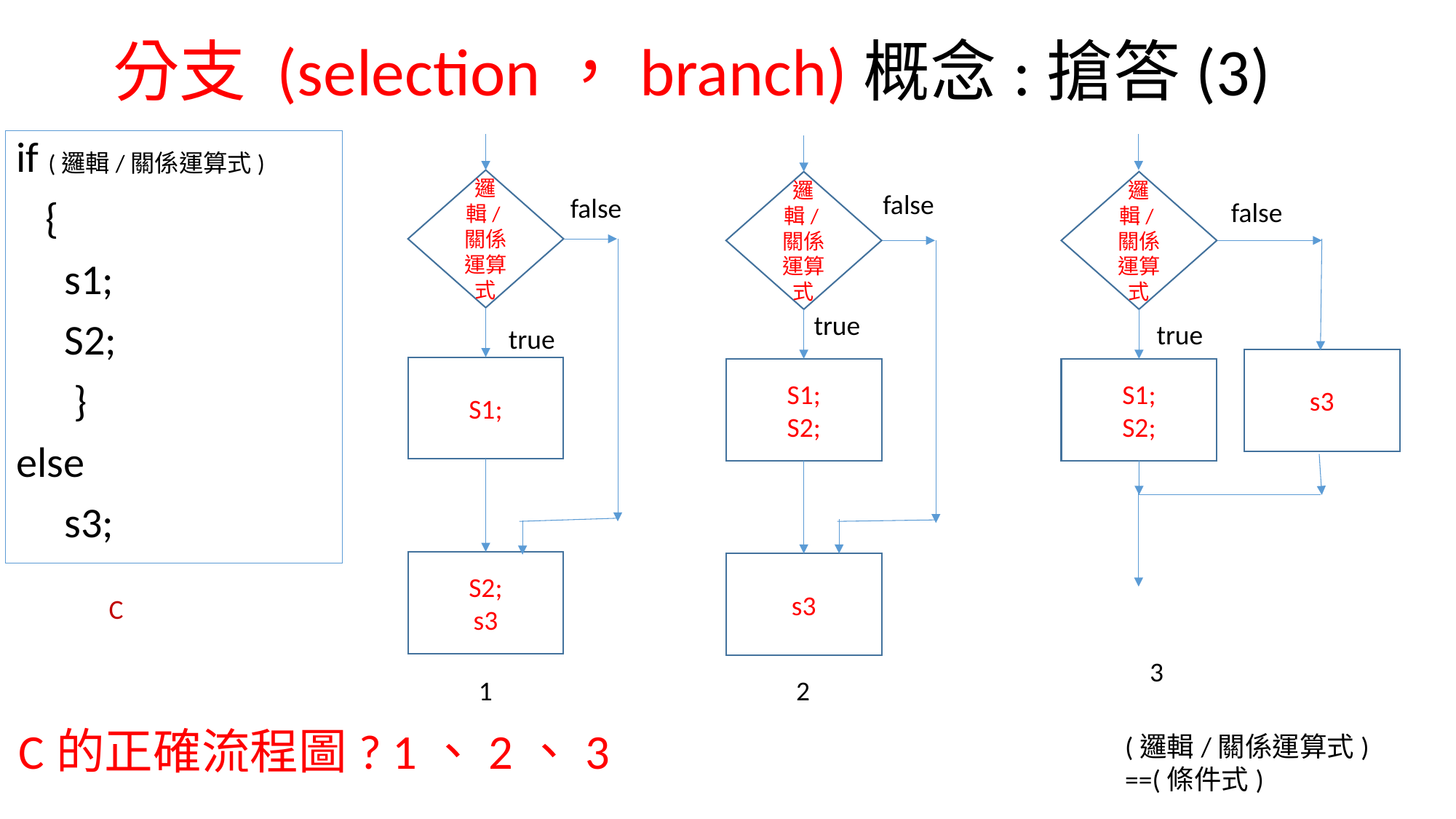

# 分支 (selection，branch)概念:搶答(3)
if (邏輯/關係運算式)
   {
     s1;
     S2;
      }
else
     s3;
邏輯/關係運算式
邏輯/關係運算式
邏輯/關係運算式
false
false
false
true
true
true
s3
S1;
S1;
S2;
S1;
S2;
S2;
s3
s3
C
3
1
2
C的正確流程圖? 1、2、3
 (邏輯/關係運算式)
 ==(條件式)